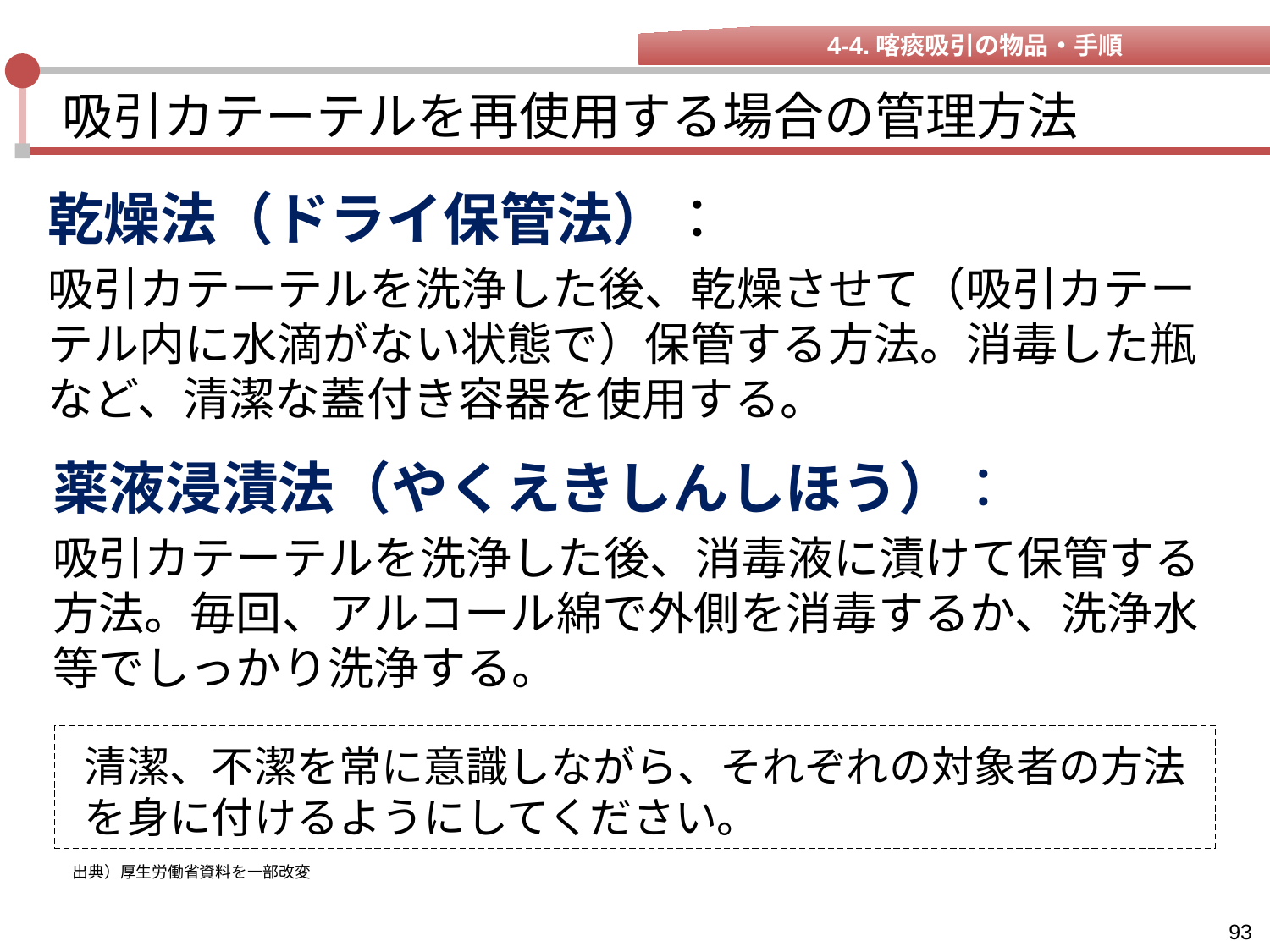

4-4.喀痰吸引の物品・手順
# 吸引カテーテルを再使用する場合の管理方法
乾燥法（ドライ保管法）：
吸引カテーテルを洗浄した後、乾燥させて（吸引カテーテル内に水滴がない状態で）保管する方法。消毒した瓶など、清潔な蓋付き容器を使用する。
薬液浸漬法（やくえきしんしほう）：
吸引カテーテルを洗浄した後、消毒液に漬けて保管する方法。毎回、アルコール綿で外側を消毒するか、洗浄水等でしっかり洗浄する。
清潔、不潔を常に意識しながら、それぞれの対象者の方法を身に付けるようにしてください。
出典）厚生労働省資料を一部改変
93